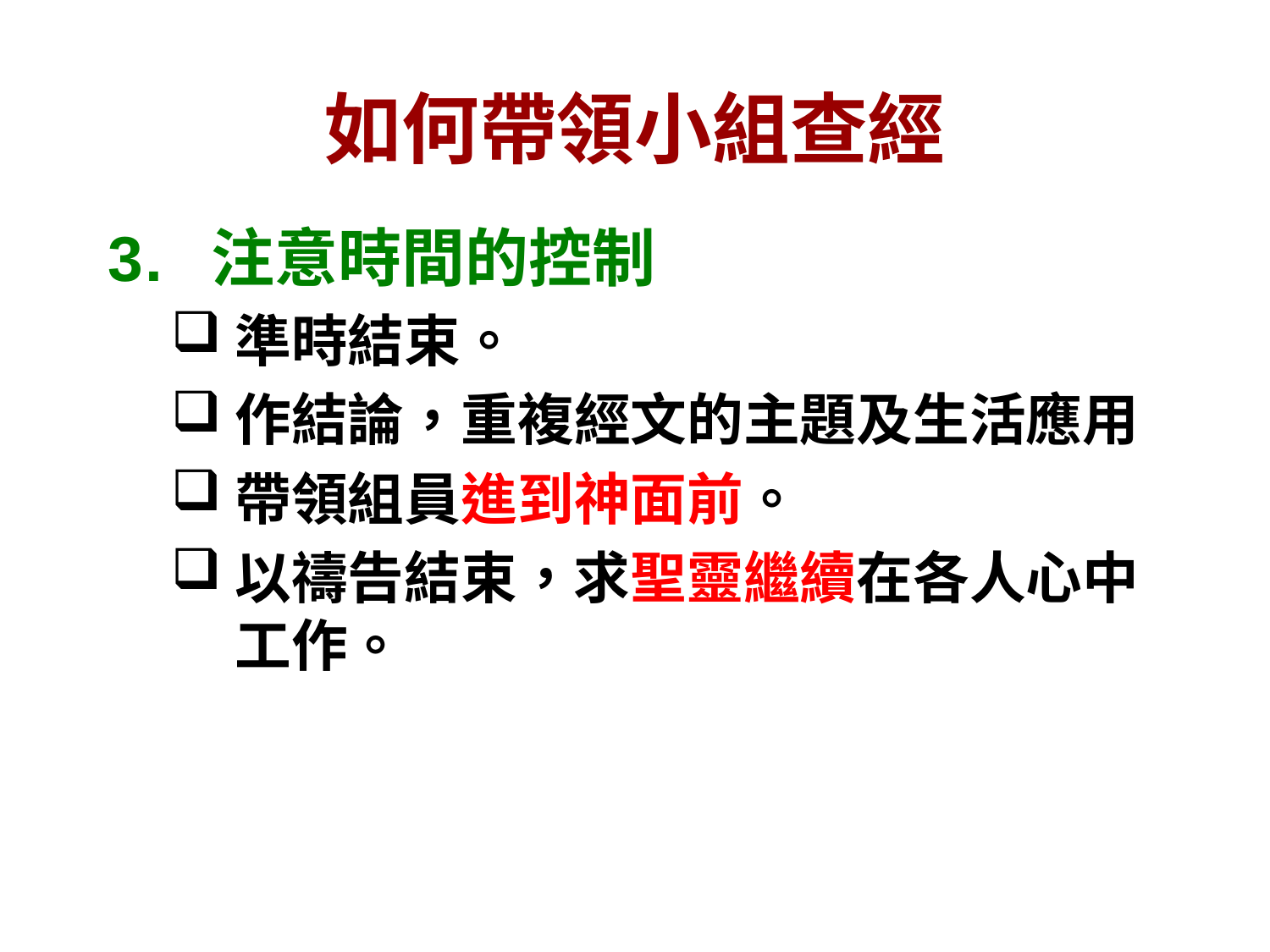

# 如何帶領小組查經
注意時間的控制
準時結束。
作結論，重複經文的主題及生活應用
帶領組員進到神面前。
以禱告結束，求聖靈繼續在各人心中工作。